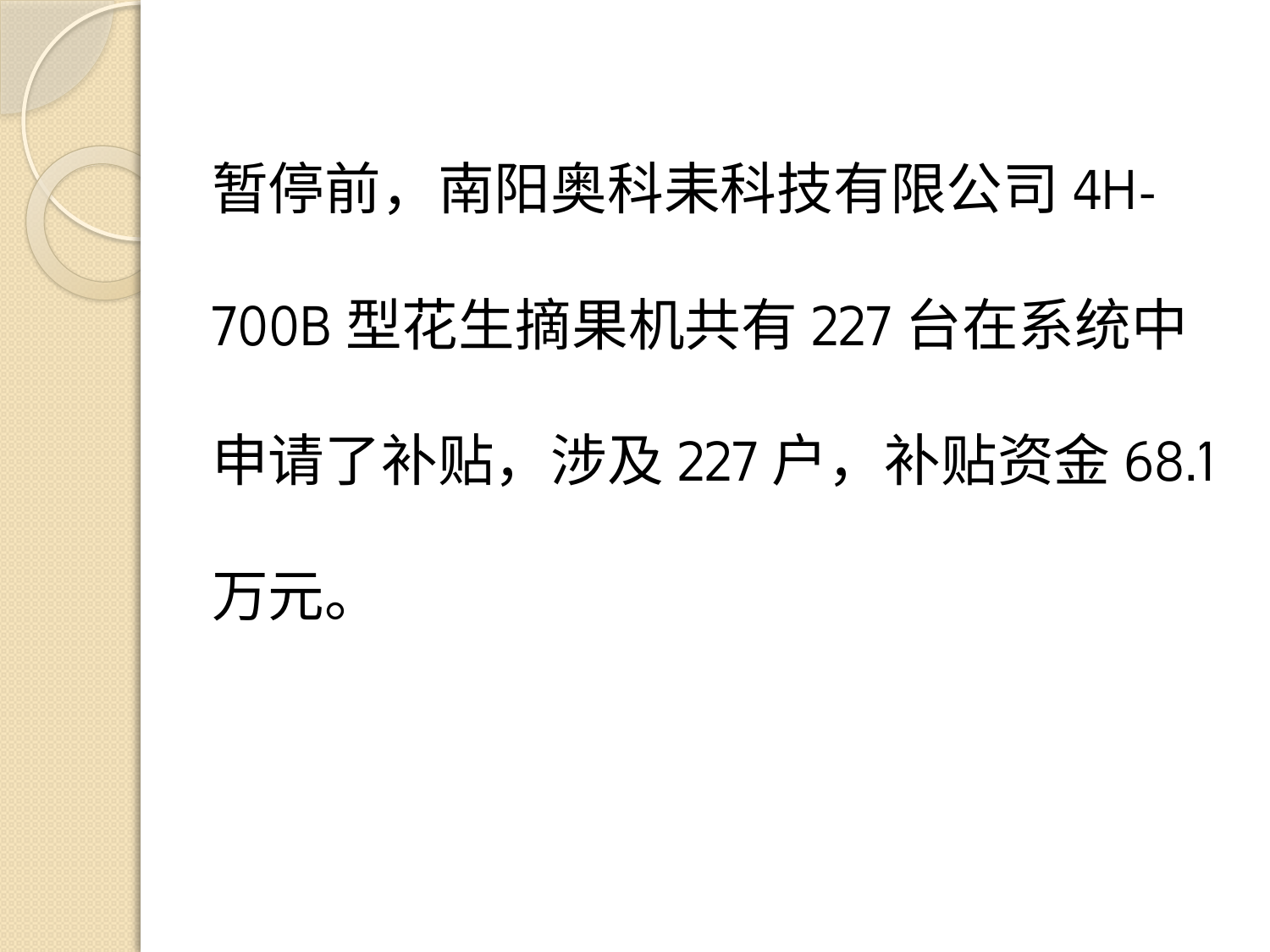

暂停前，南阳奥科耒科技有限公司4H-700B型花生摘果机共有227台在系统中申请了补贴，涉及227户，补贴资金68.1万元。